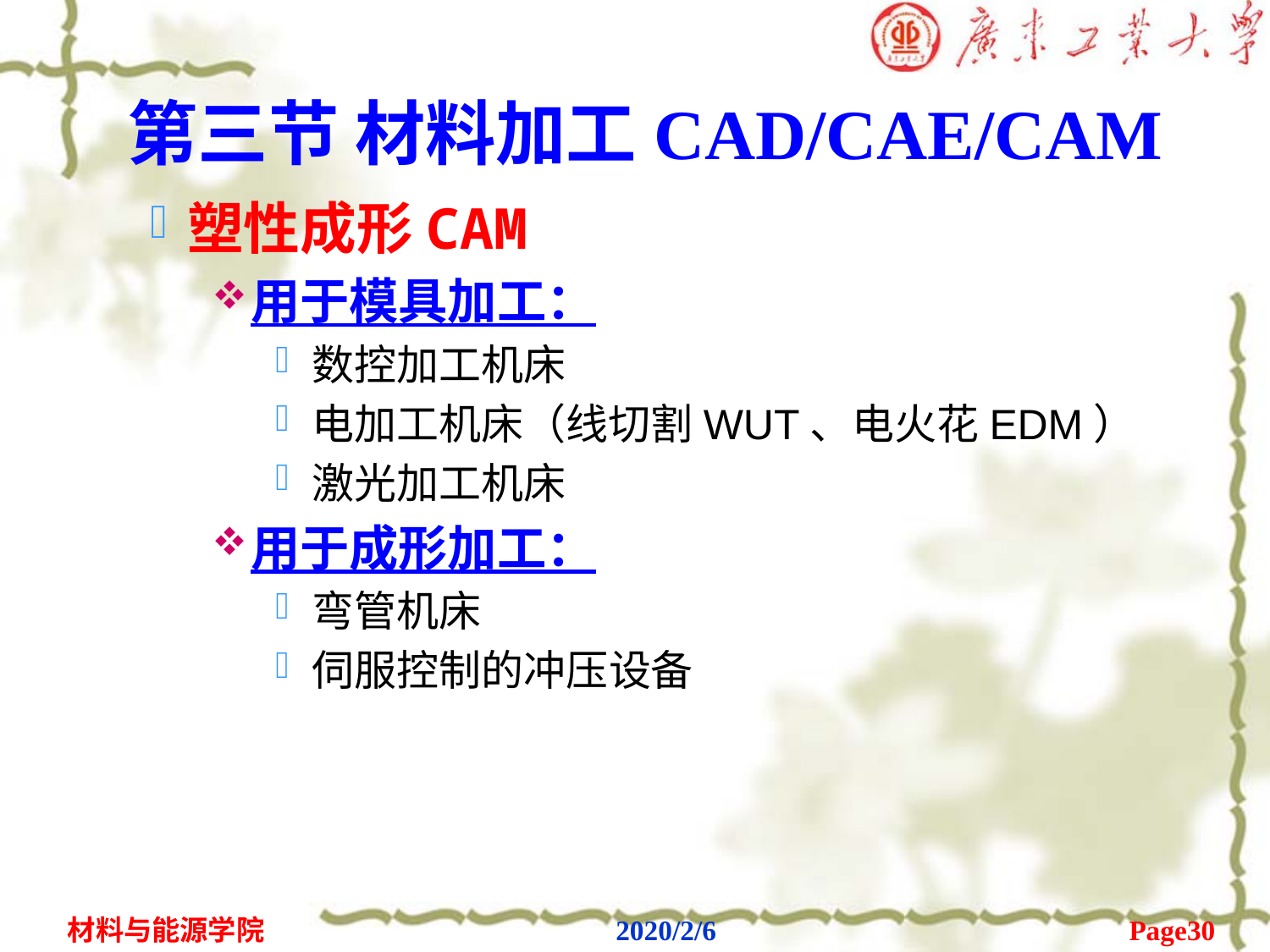

# 第三节 材料加工CAD/CAE/CAM
塑性成形CAM
用于模具加工：
数控加工机床
电加工机床（线切割WUT、电火花EDM）
激光加工机床
用于成形加工：
弯管机床
伺服控制的冲压设备
Page30
材料与能源学院
2020/2/6